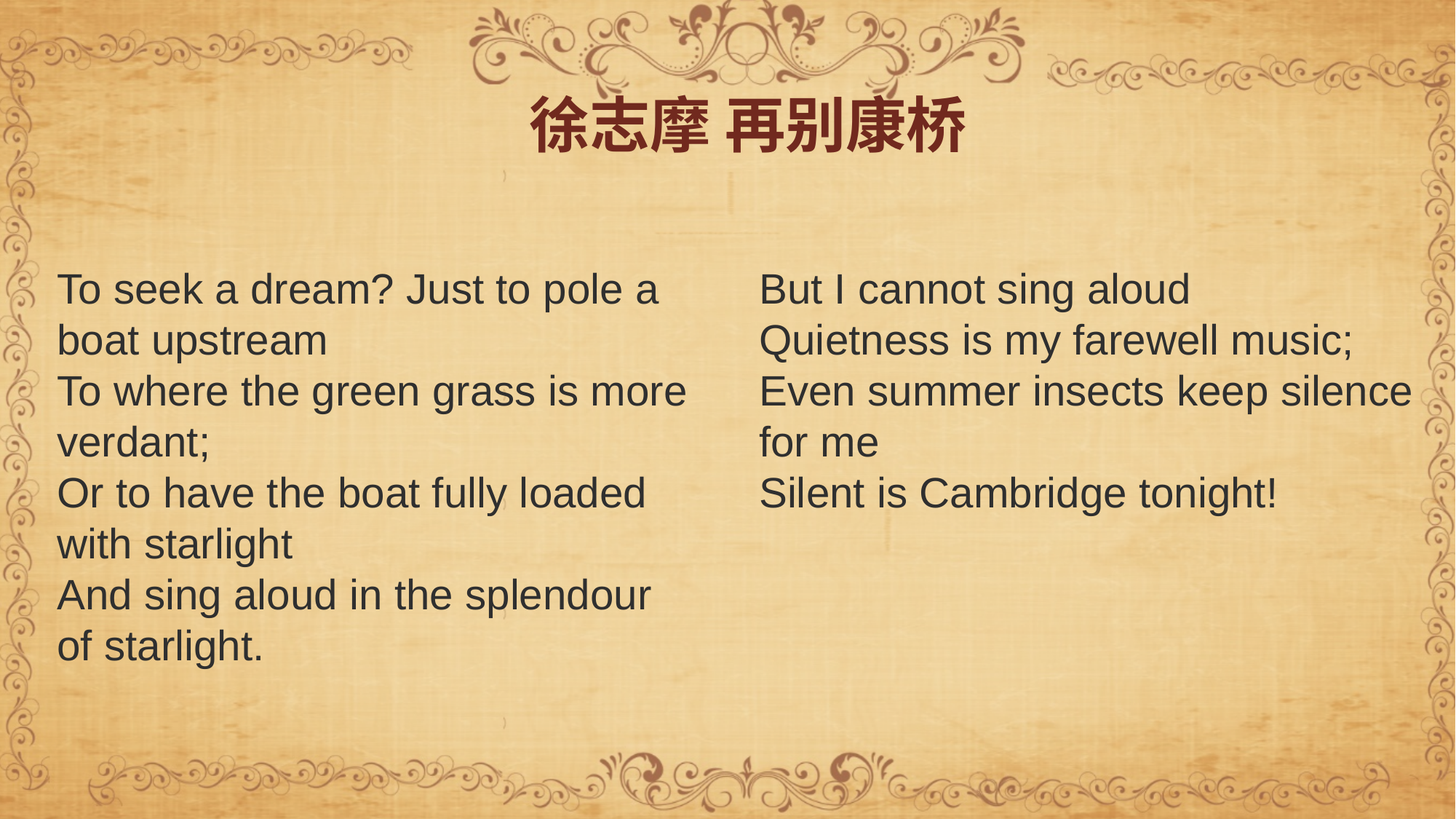

# 徐志摩 再别康桥

To seek a dream? Just to pole a boat upstream
To where the green grass is more verdant;
Or to have the boat fully loaded with starlight
And sing aloud in the splendour of starlight.

But I cannot sing aloud
Quietness is my farewell music;
Even summer insects keep silence for me
Silent is Cambridge tonight!